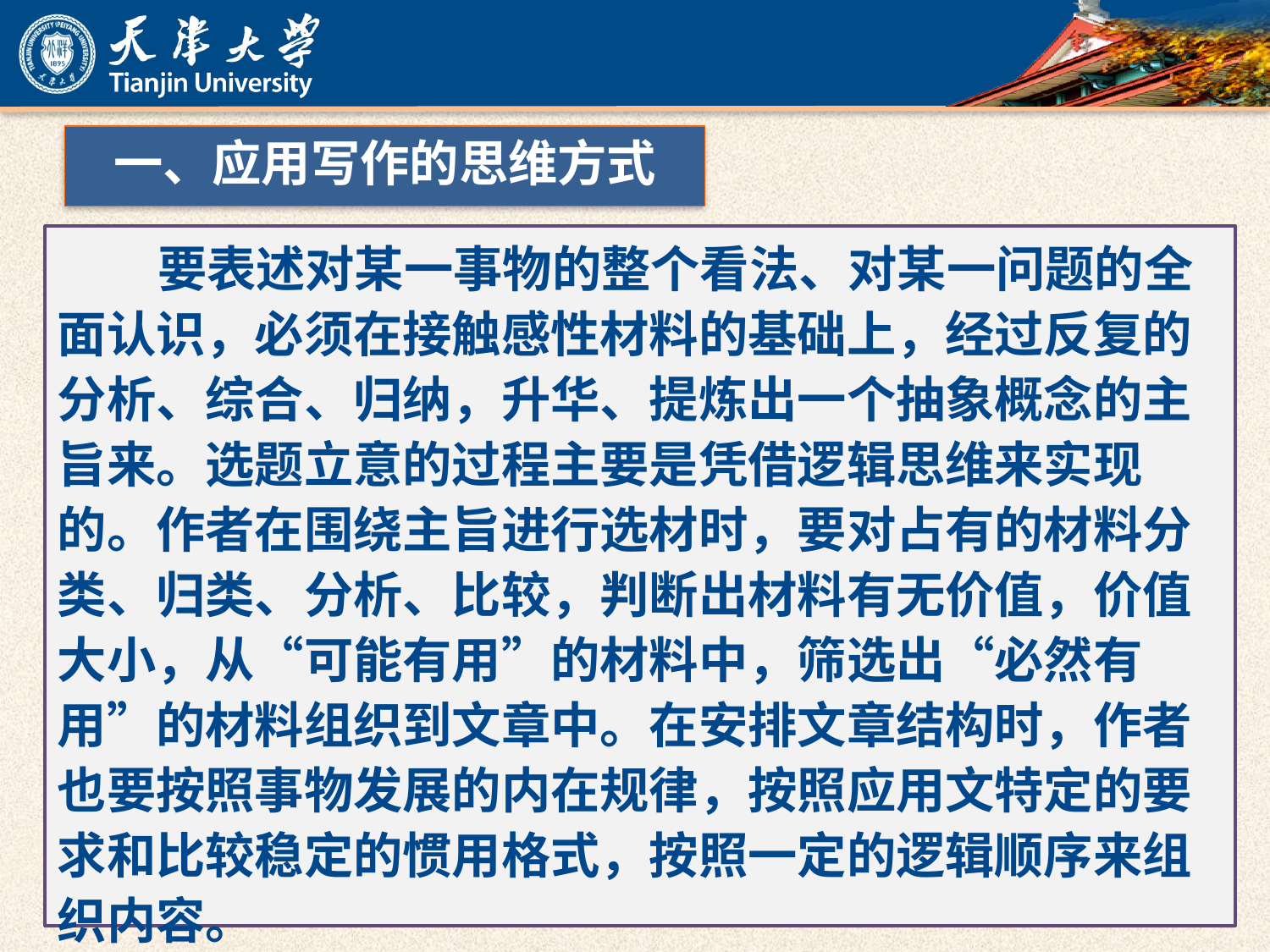

一、应用写作的思维方式
要表述对某一事物的整个看法、对某一问题的全面认识，必须在接触感性材料的基础上，经过反复的分析、综合、归纳，升华、提炼出一个抽象概念的主旨来。选题立意的过程主要是凭借逻辑思维来实现的。作者在围绕主旨进行选材时，要对占有的材料分类、归类、分析、比较，判断出材料有无价值，价值大小，从“可能有用”的材料中，筛选出“必然有用”的材料组织到文章中。在安排文章结构时，作者也要按照事物发展的内在规律，按照应用文特定的要求和比较稳定的惯用格式，按照一定的逻辑顺序来组织内容。